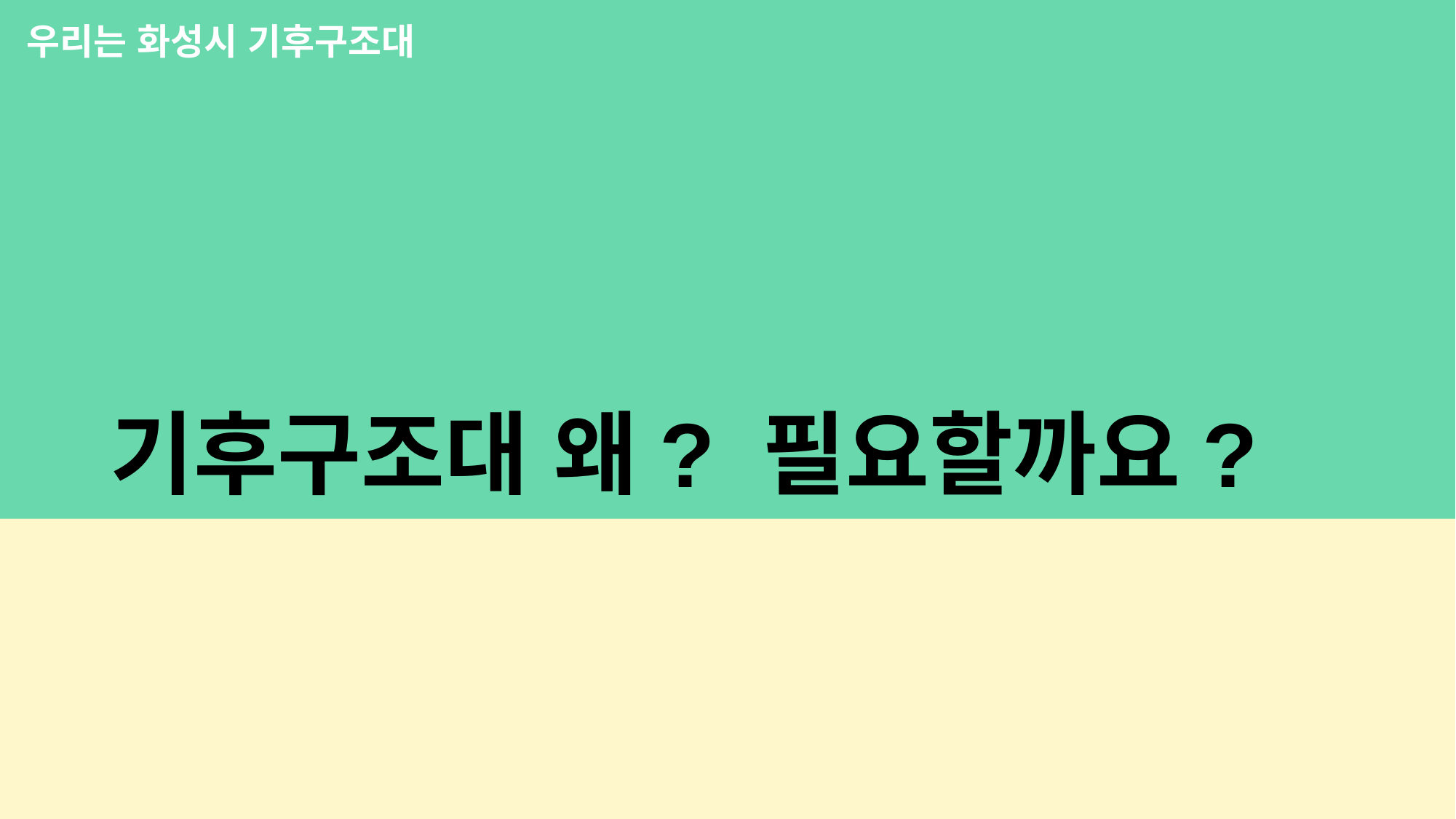

우리는 화성시 기후구조대
# 기후구조대 왜? 필요할까요?